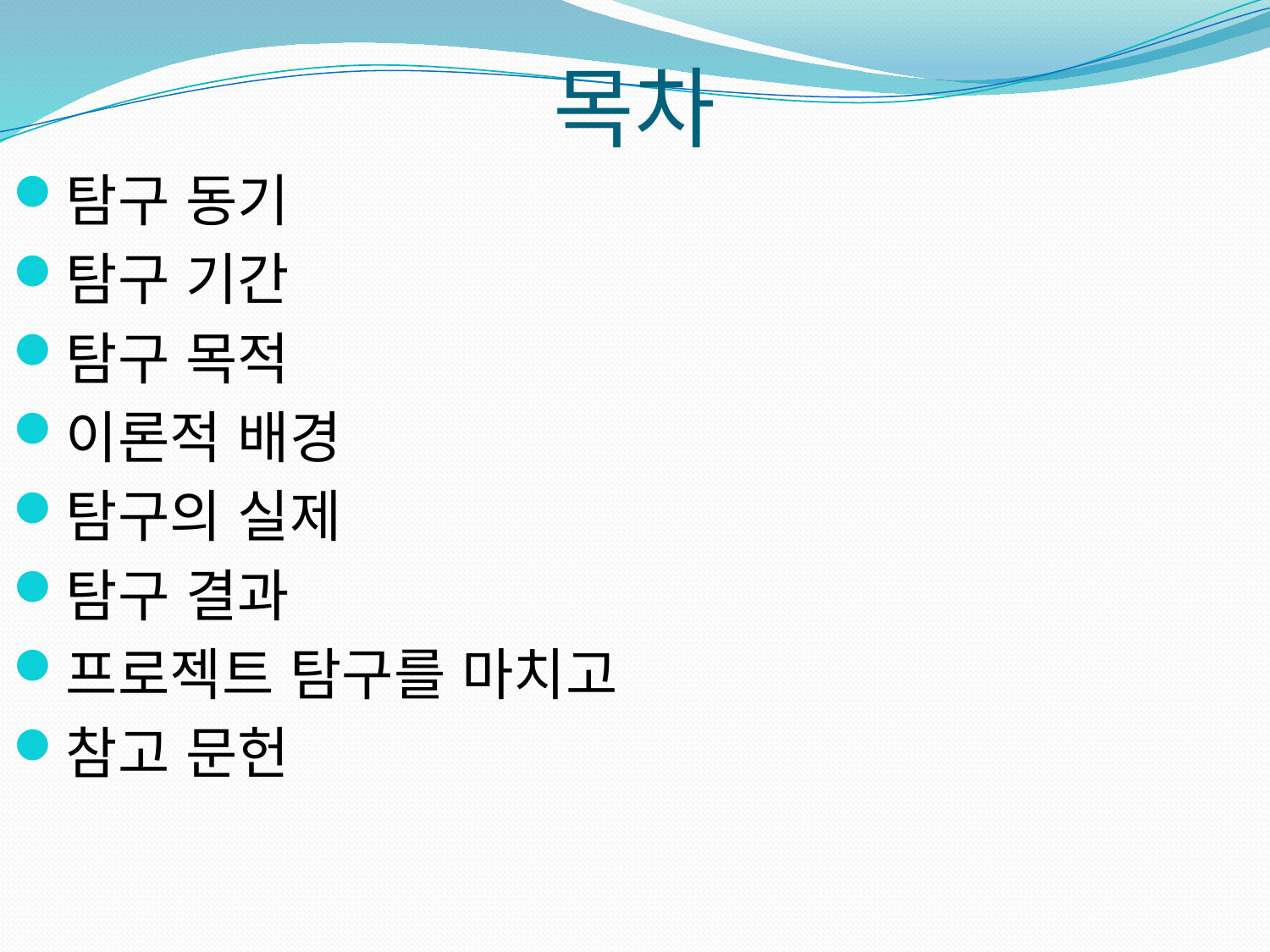

# 목차
탐구 동기
탐구 기간
탐구 목적
이론적 배경
탐구의 실제
탐구 결과
프로젝트 탐구를 마치고
참고 문헌